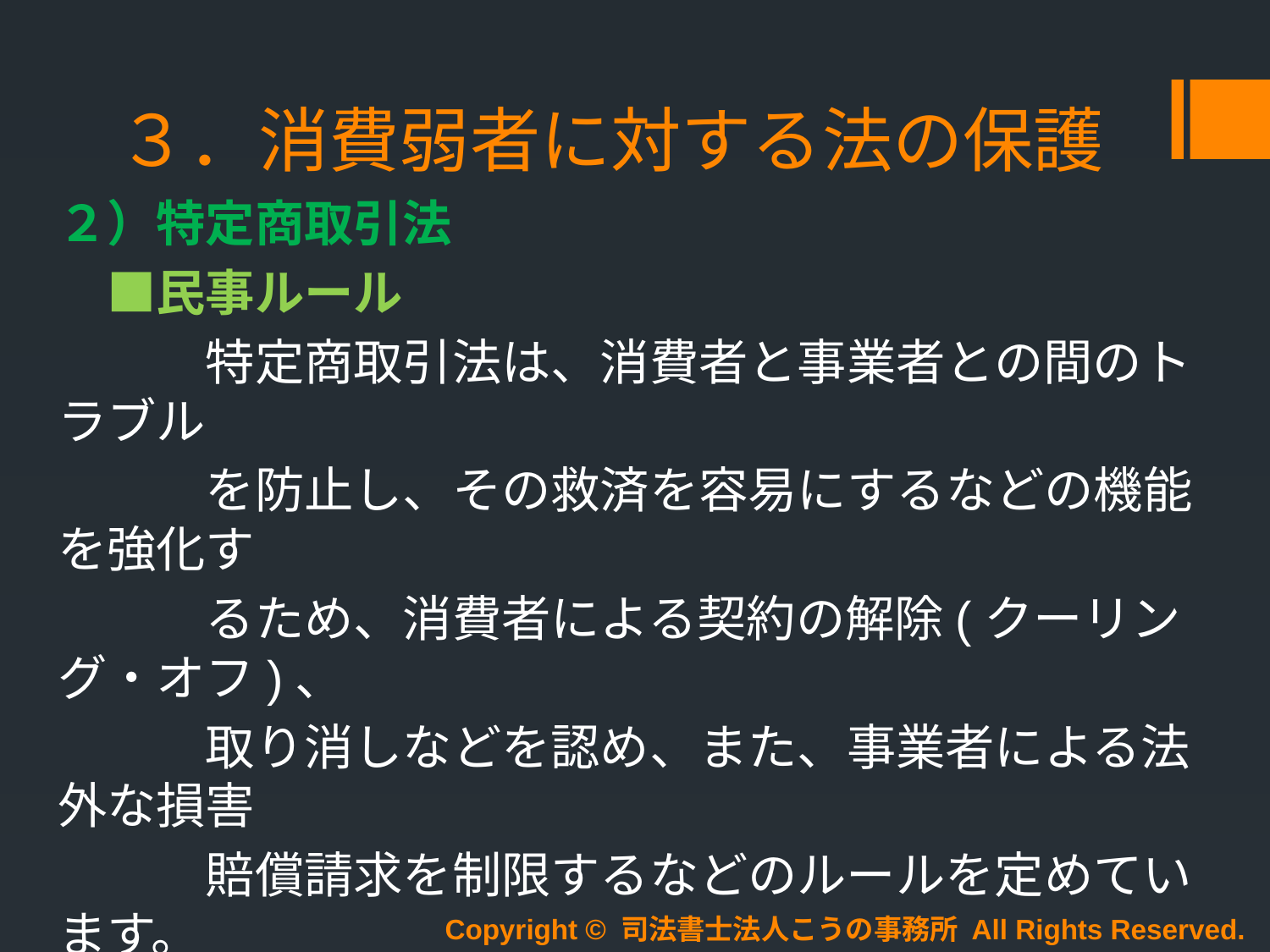

# ３．消費弱者に対する法の保護
２）特定商取引法
　■民事ルール
　　　特定商取引法は、消費者と事業者との間のトラブル
　　　を防止し、その救済を容易にするなどの機能を強化す
　　　るため、消費者による契約の解除(クーリング・オフ)、
　　　取り消しなどを認め、また、事業者による法外な損害
　　　賠償請求を制限するなどのルールを定めています。
Copyright © 司法書士法人こうの事務所 All Rights Reserved.